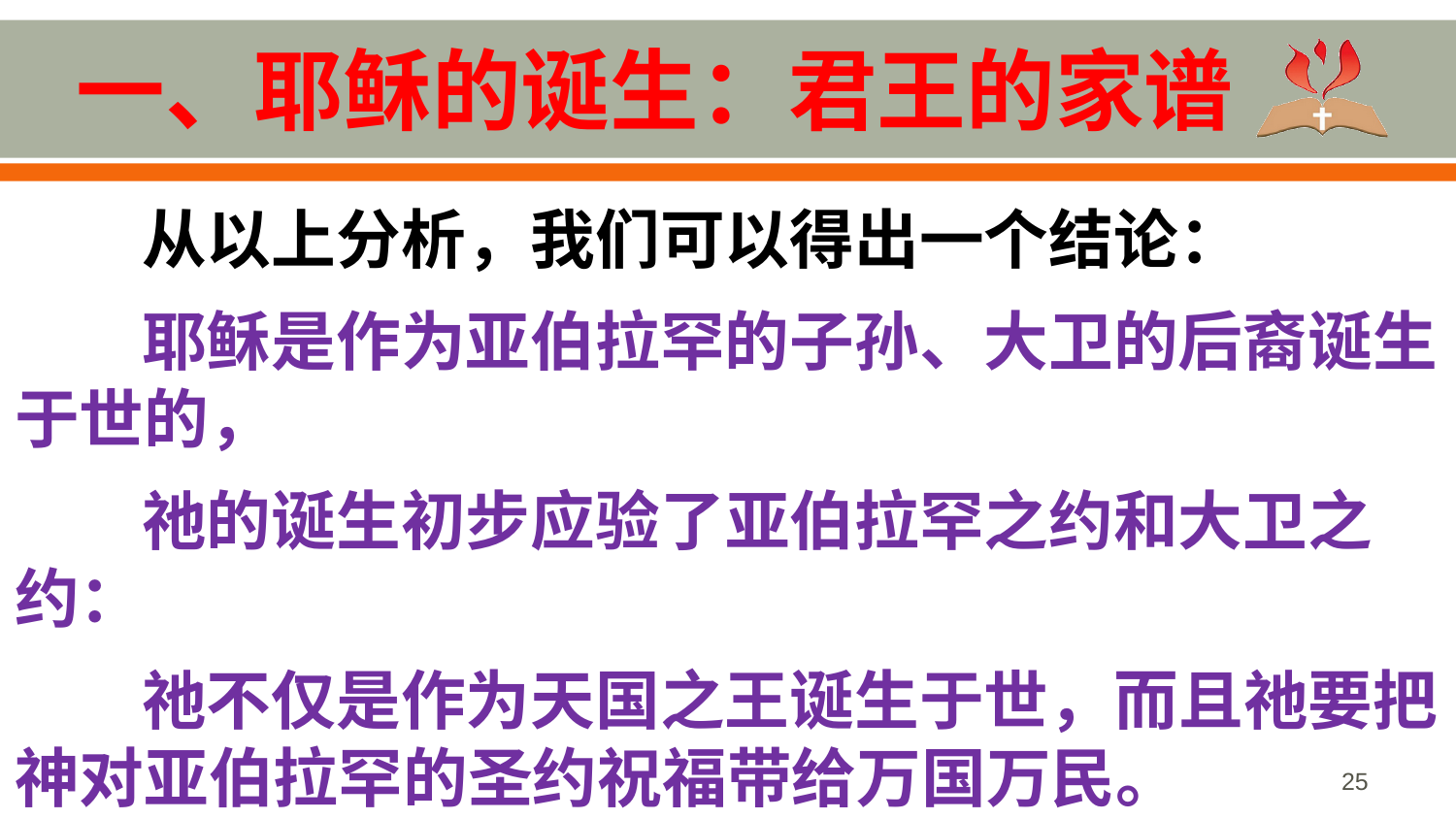

# 一、耶稣的诞生：君王的家谱
从以上分析，我们可以得出一个结论：
耶稣是作为亚伯拉罕的子孙、大卫的后裔诞生于世的，
祂的诞生初步应验了亚伯拉罕之约和大卫之约：
祂不仅是作为天国之王诞生于世，而且祂要把神对亚伯拉罕的圣约祝福带给万国万民。

25